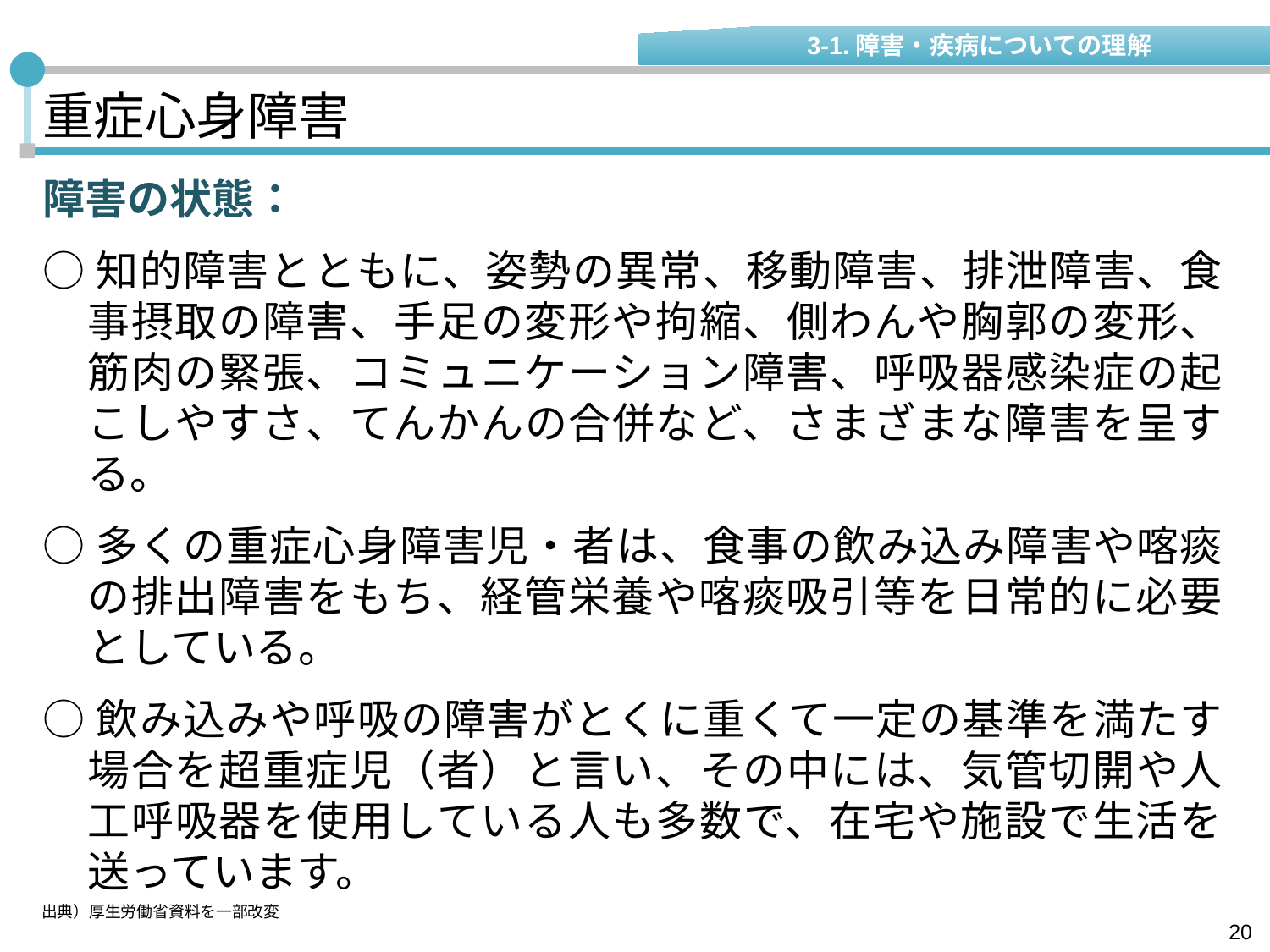

3-1.障害・疾病についての理解
# 重症心身障害
障害の状態：
○知的障害とともに、姿勢の異常、移動障害、排泄障害、食事摂取の障害、手足の変形や拘縮、側わんや胸郭の変形、筋肉の緊張、コミュニケーション障害、呼吸器感染症の起こしやすさ、てんかんの合併など、さまざまな障害を呈する。
○多くの重症心身障害児・者は、食事の飲み込み障害や喀痰の排出障害をもち、経管栄養や喀痰吸引等を日常的に必要としている。
○飲み込みや呼吸の障害がとくに重くて一定の基準を満たす場合を超重症児（者）と言い、その中には、気管切開や人工呼吸器を使用している人も多数で、在宅や施設で生活を送っています。
出典）厚生労働省資料を一部改変
20